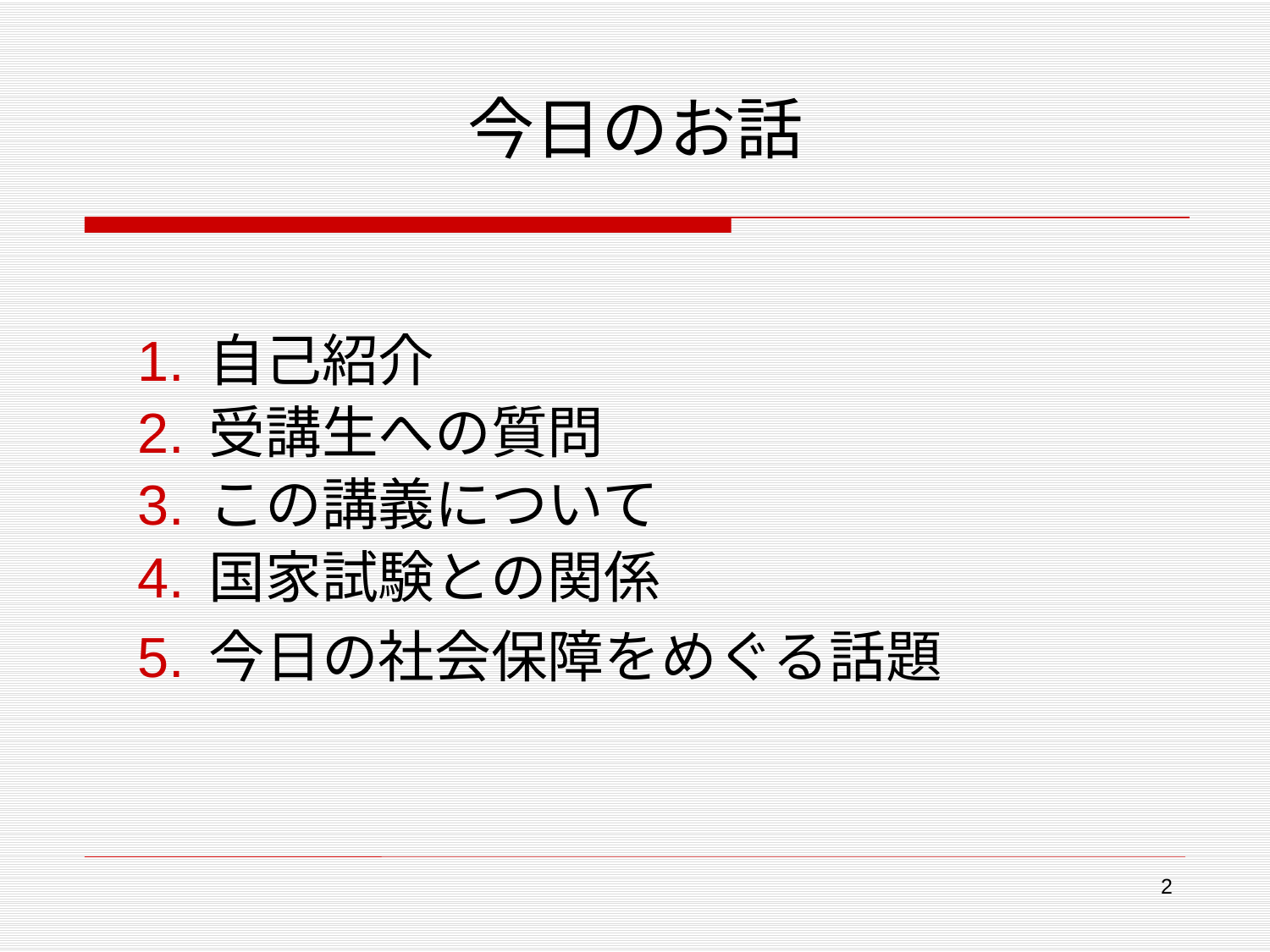

# 今日のお話
自己紹介
受講生への質問
この講義について
国家試験との関係
今日の社会保障をめぐる話題

2